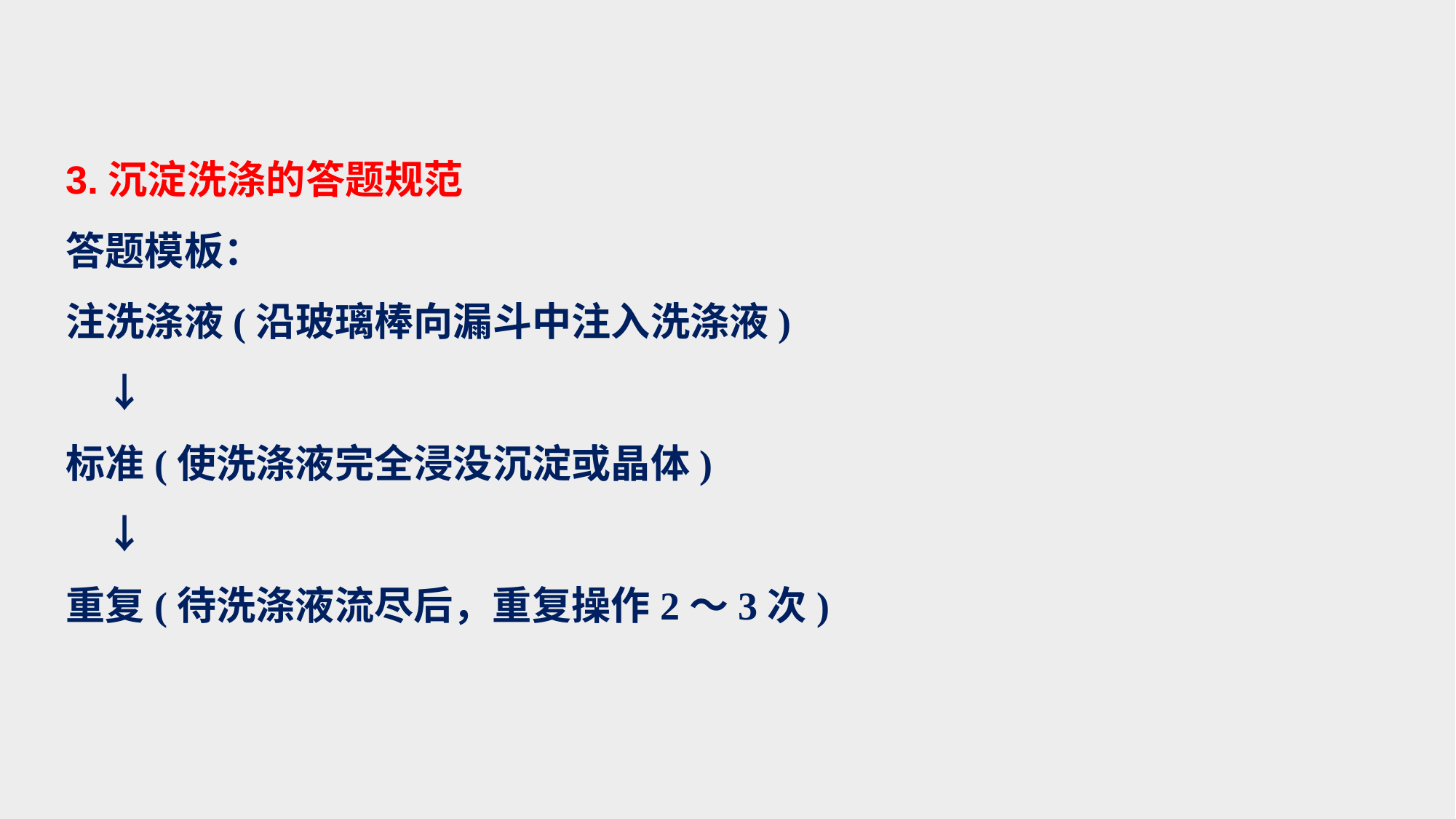

3.沉淀洗涤的答题规范
答题模板：
注洗涤液(沿玻璃棒向漏斗中注入洗涤液)
　↓
标准(使洗涤液完全浸没沉淀或晶体)
　↓
重复(待洗涤液流尽后，重复操作2～3次)